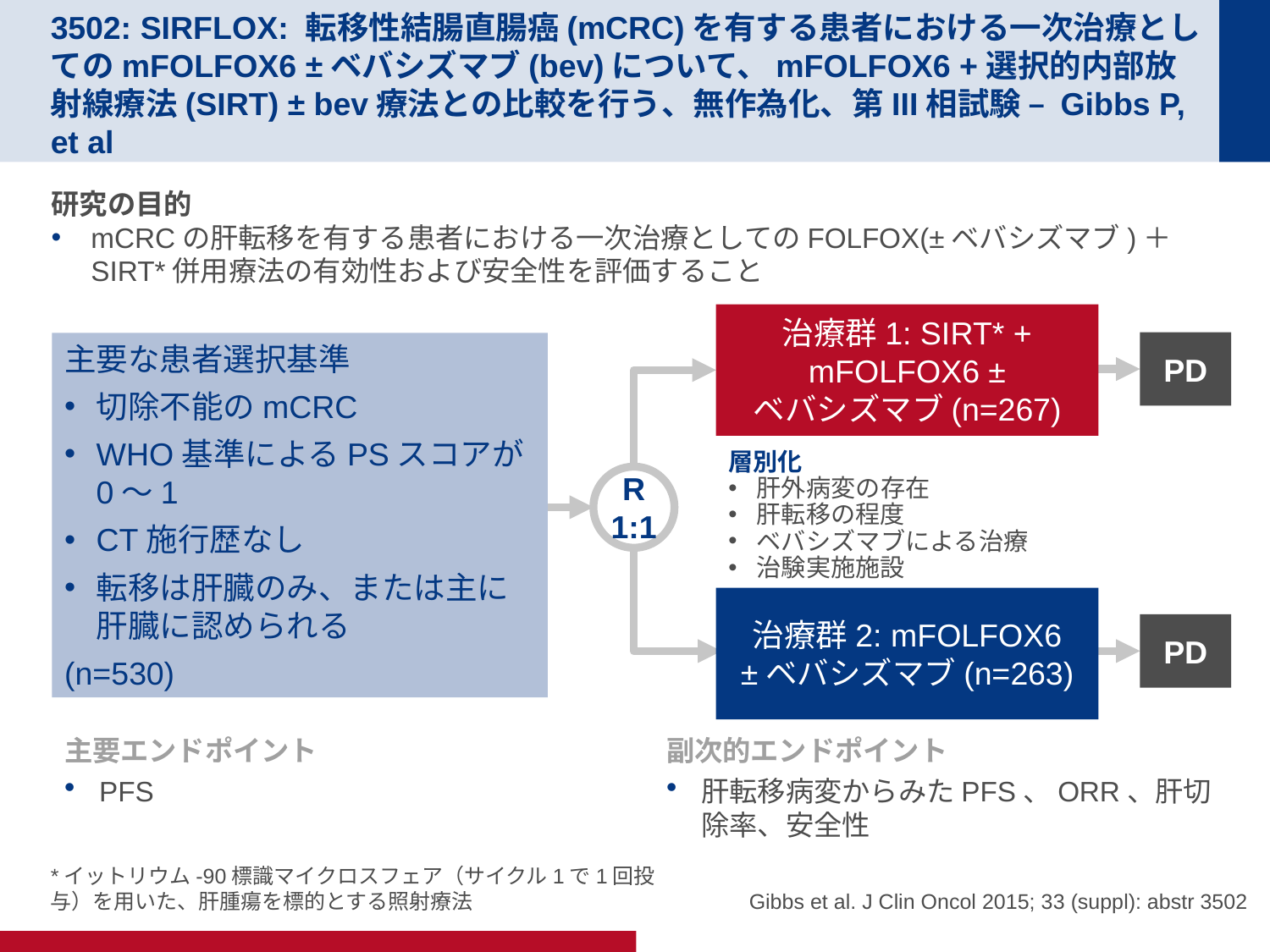

# 3502: SIRFLOX: 転移性結腸直腸癌(mCRC)を有する患者における一次治療としてのmFOLFOX6 ±ベバシズマブ(bev)について、mFOLFOX6 +選択的内部放射線療法(SIRT) ± bev療法との比較を行う、無作為化、第III相試験 – Gibbs P, et al
研究の目的
mCRCの肝転移を有する患者における一次治療としてのFOLFOX(±ベバシズマブ)＋SIRT*併用療法の有効性および安全性を評価すること

治療群1: SIRT* + mFOLFOX6 ±
ベバシズマブ(n=267)
PD
主要な患者選択基準
切除不能のmCRC
WHO基準によるPSスコアが0～1
CT施行歴なし
転移は肝臓のみ、または主に肝臓に認められる
(n=530)
層別化
肝外病変の存在
肝転移の程度
ベバシズマブによる治療
治験実施施設
R
1:1
治療群2: mFOLFOX6 ±ベバシズマブ(n=263)
PD
主要エンドポイント
PFS
副次的エンドポイント
肝転移病変からみたPFS、ORR、肝切除率、安全性
*イットリウム-90標識マイクロスフェア（サイクル1で1回投与）を用いた、肝腫瘍を標的とする照射療法
Gibbs et al. J Clin Oncol 2015; 33 (suppl): abstr 3502